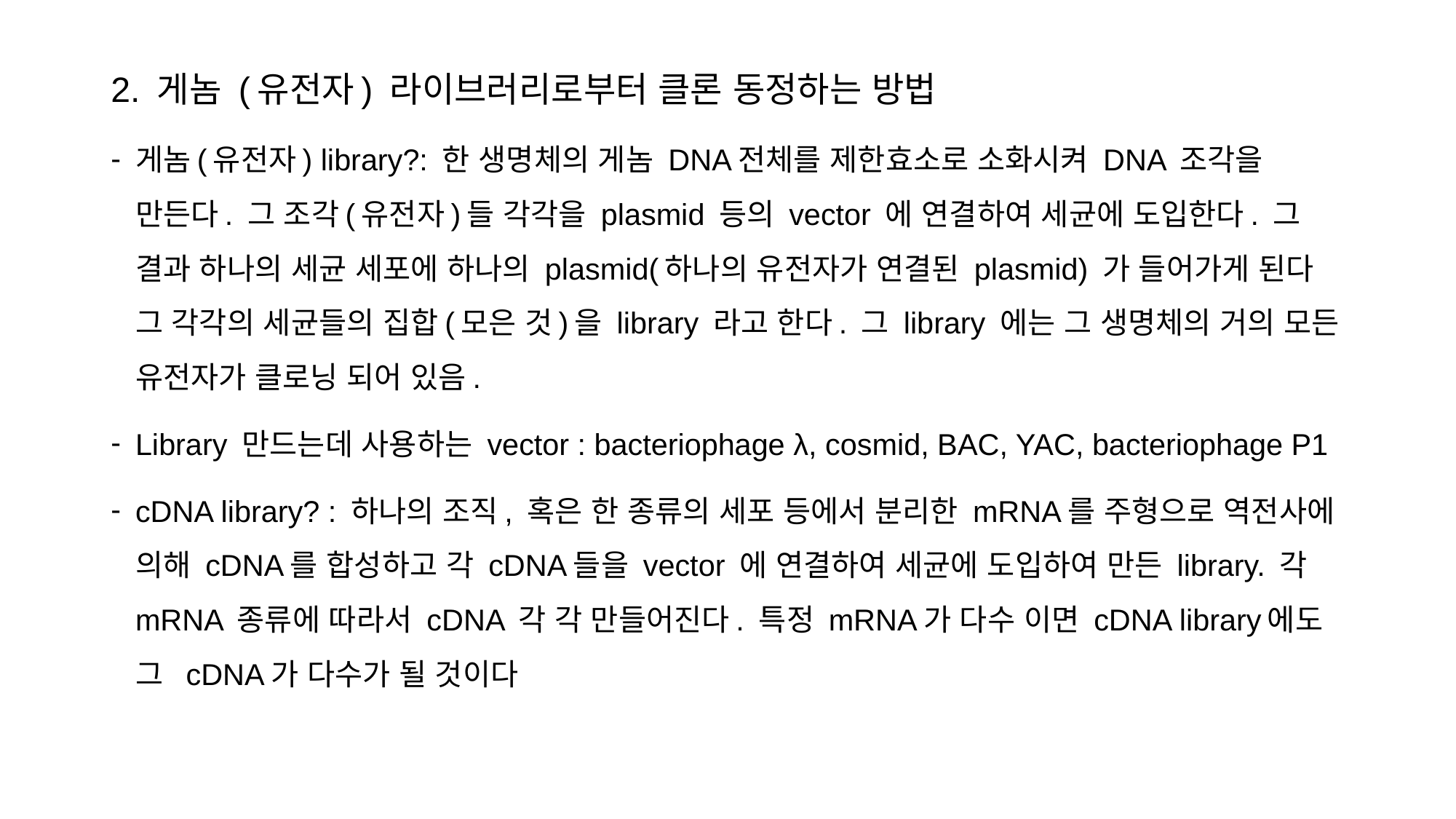

2. 게놈 (유전자) 라이브러리로부터 클론 동정하는 방법
게놈(유전자) library?: 한 생명체의 게놈 DNA전체를 제한효소로 소화시켜 DNA 조각을 만든다. 그 조각(유전자)들 각각을 plasmid 등의 vector 에 연결하여 세균에 도입한다. 그 결과 하나의 세균 세포에 하나의 plasmid(하나의 유전자가 연결된 plasmid) 가 들어가게 된다 그 각각의 세균들의 집합(모은 것)을 library 라고 한다. 그 library 에는 그 생명체의 거의 모든 유전자가 클로닝 되어 있음.
Library 만드는데 사용하는 vector : bacteriophage λ, cosmid, BAC, YAC, bacteriophage P1
cDNA library? : 하나의 조직, 혹은 한 종류의 세포 등에서 분리한 mRNA를 주형으로 역전사에 의해 cDNA를 합성하고 각 cDNA들을 vector 에 연결하여 세균에 도입하여 만든 library. 각 mRNA 종류에 따라서 cDNA 각 각 만들어진다. 특정 mRNA가 다수 이면 cDNA library에도 그  cDNA가 다수가 될 것이다